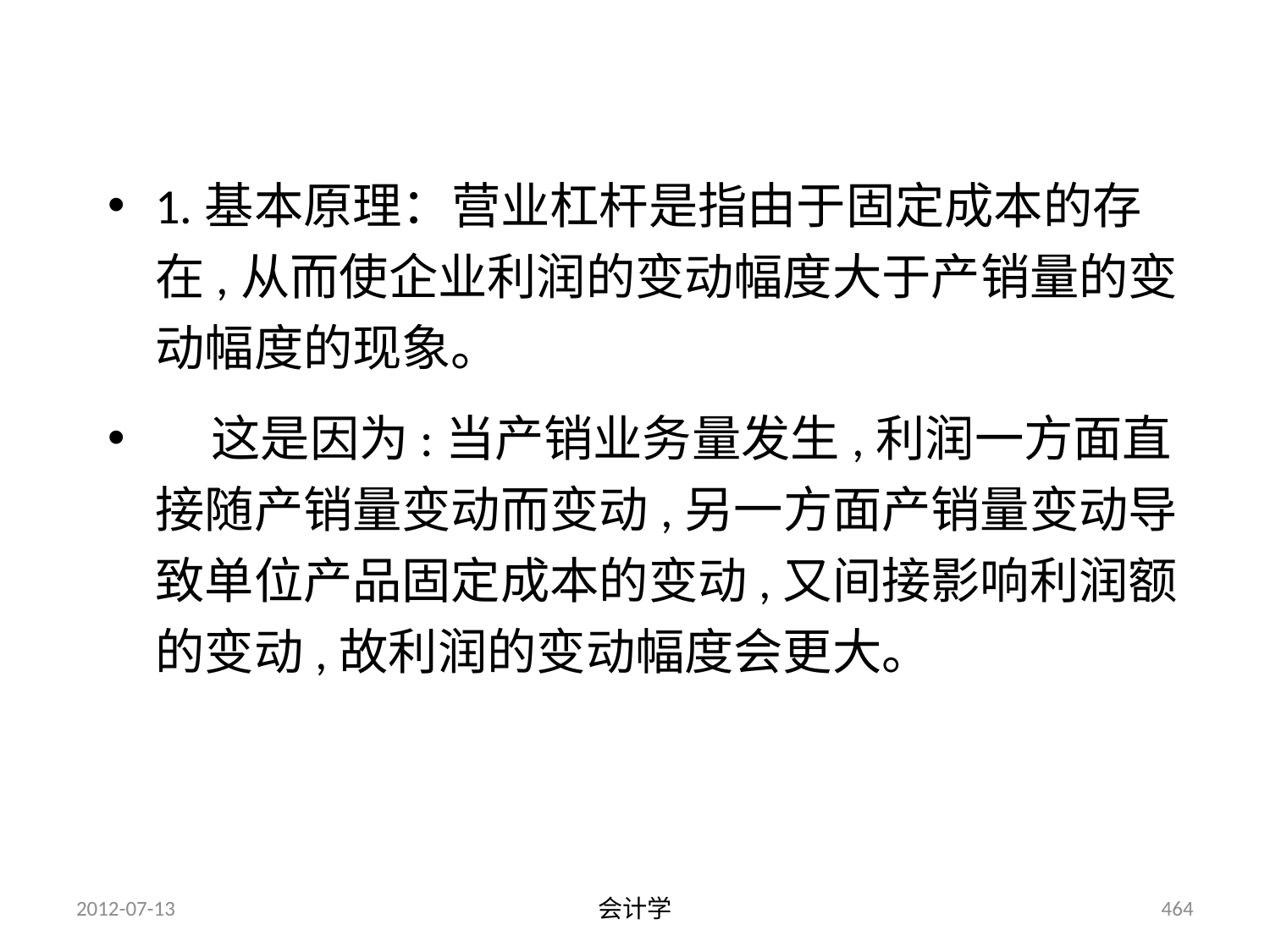

# 四、营业杠杆分析
1.基本原理：营业杠杆是指由于固定成本的存在,从而使企业利润的变动幅度大于产销量的变动幅度的现象。
    这是因为:当产销业务量发生,利润一方面直接随产销量变动而变动,另一方面产销量变动导致单位产品固定成本的变动,又间接影响利润额的变动,故利润的变动幅度会更大。
2012-07-13
会计学
464